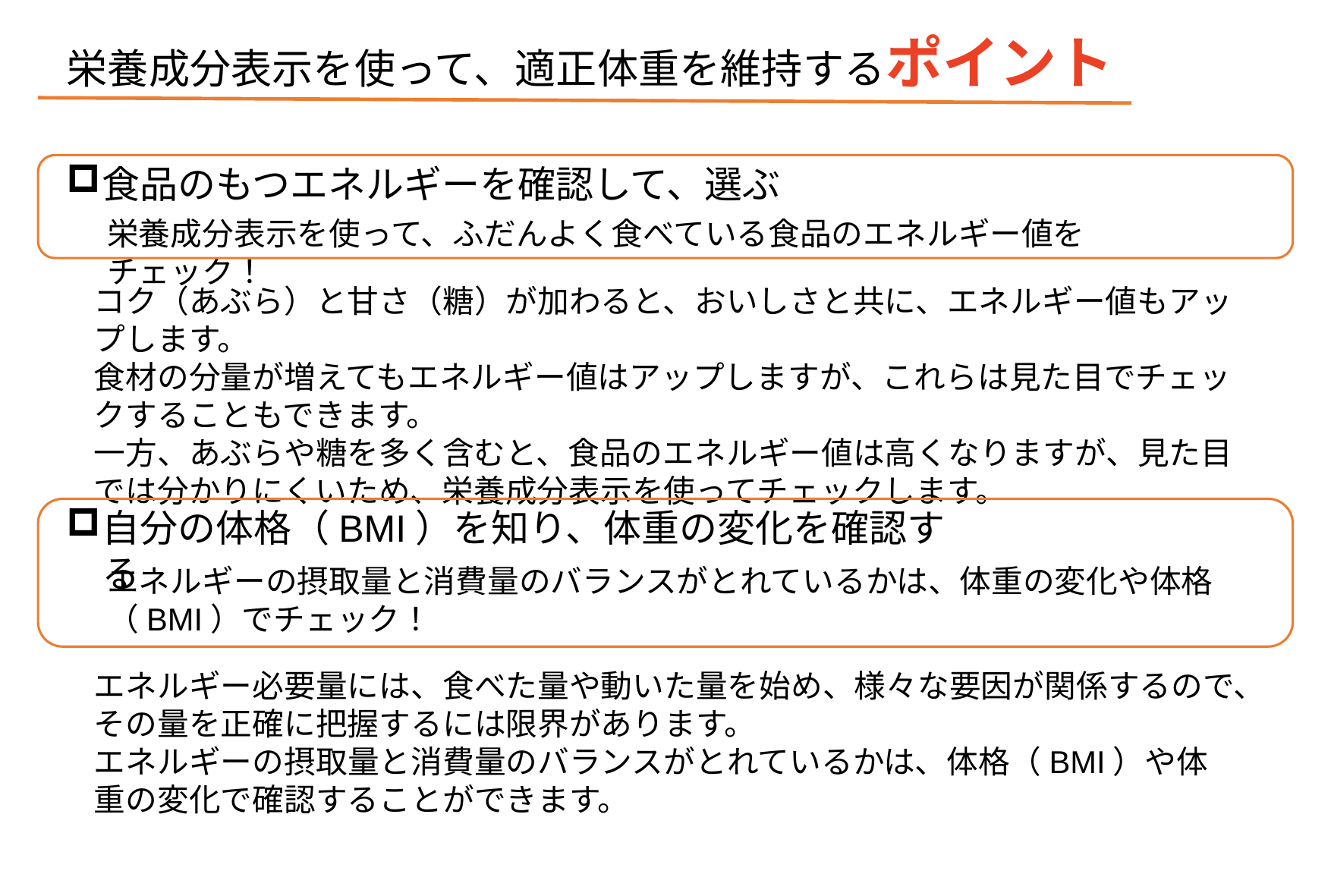

栄養成分表示を使って、適正体重を維持するポイント

食品のもつエネルギーを確認して、選ぶ
栄養成分表示を使って、ふだんよく食べている食品のエネルギー値をチェック！
コク（あぶら）と甘さ（糖）が加わると、おいしさと共に、エネルギー値もアップします。
食材の分量が増えてもエネルギー値はアップしますが、これらは見た目でチェックすることもできます。
一方、あぶらや糖を多く含むと、食品のエネルギー値は高くなりますが、見た目では分かりにくいため、栄養成分表示を使ってチェックします。

自分の体格（BMI）を知り、体重の変化を確認する
エネルギーの摂取量と消費量のバランスがとれているかは、体重の変化や体格（BMI）でチェック！
エネルギー必要量には、食べた量や動いた量を始め、様々な要因が関係するので、その量を正確に把握するには限界があります。
エネルギーの摂取量と消費量のバランスがとれているかは、体格（BMI）や体重の変化で確認することができます。